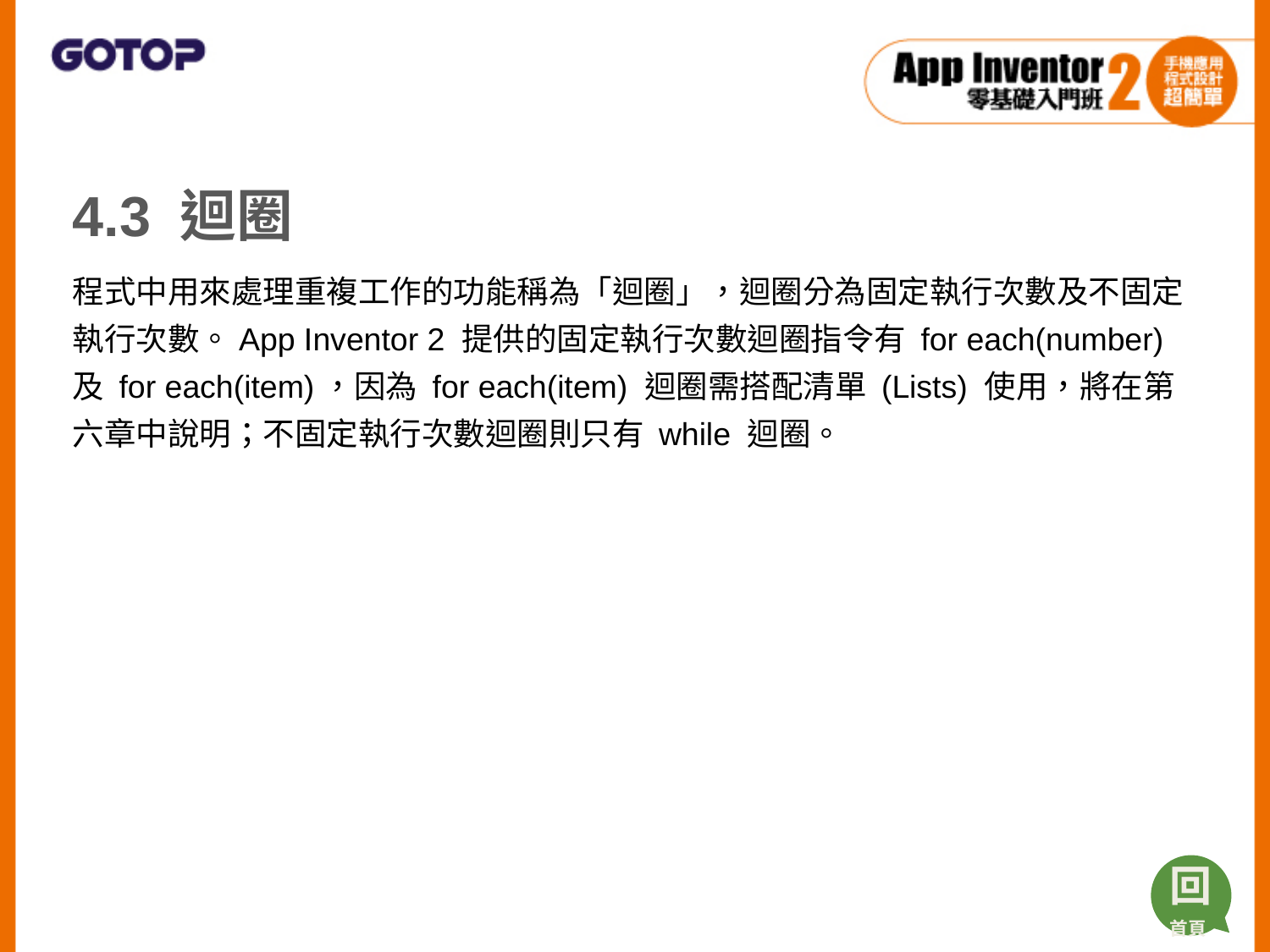

4.3 迴圈
程式中用來處理重複工作的功能稱為「迴圈」，迴圈分為固定執行次數及不固定執行次數。App Inventor 2 提供的固定執行次數迴圈指令有 for each(number) 及 for each(item)，因為 for each(item) 迴圈需搭配清單 (Lists) 使用，將在第六章中說明；不固定執行次數迴圈則只有 while 迴圈。
回
首頁